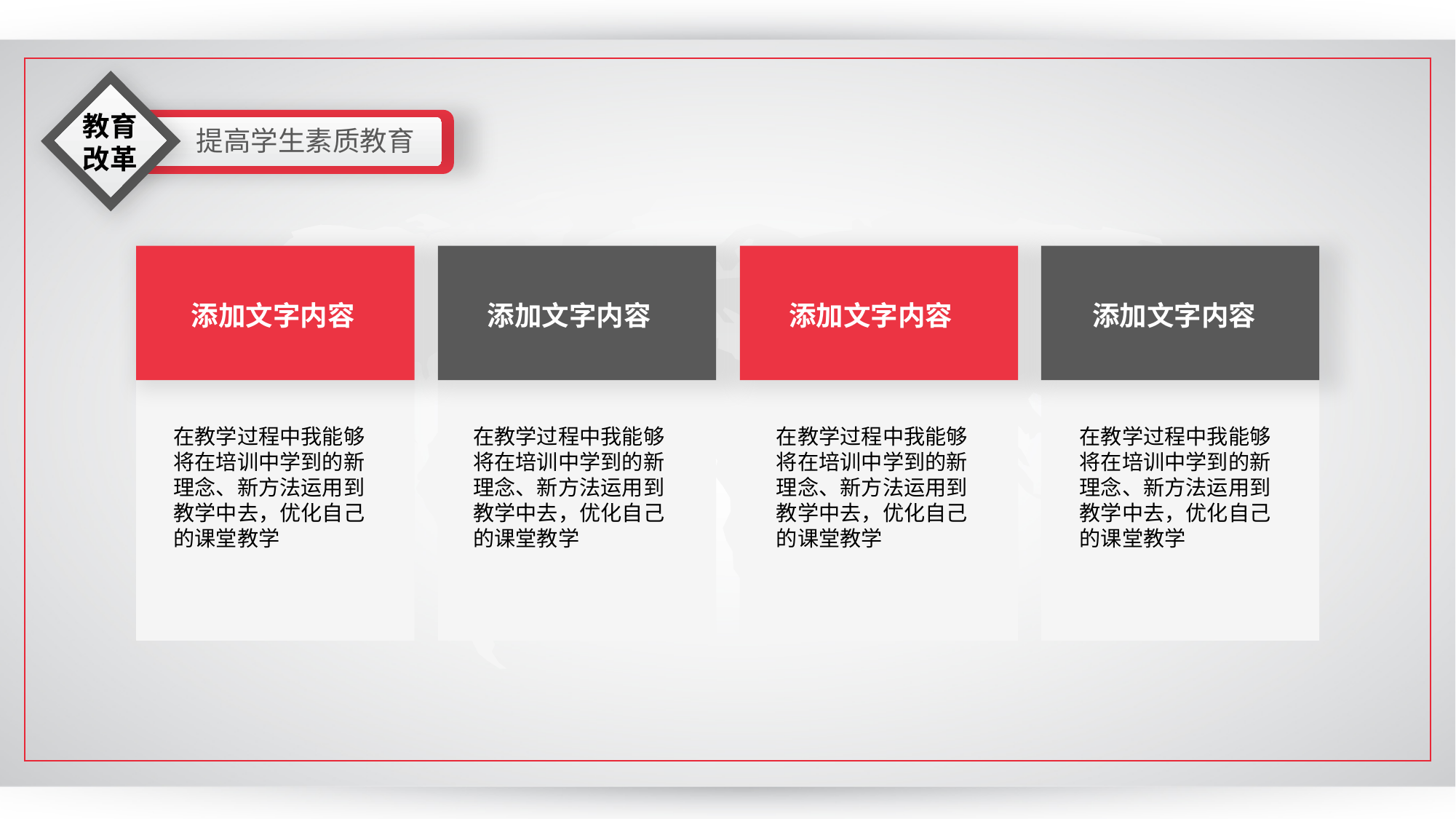

教育改革

提高学生素质教育

添加文字内容

添加文字内容

添加文字内容

添加文字内容
在教学过程中我能够将在培训中学到的新理念、新方法运用到教学中去，优化自己的课堂教学
在教学过程中我能够将在培训中学到的新理念、新方法运用到教学中去，优化自己的课堂教学
在教学过程中我能够将在培训中学到的新理念、新方法运用到教学中去，优化自己的课堂教学
在教学过程中我能够将在培训中学到的新理念、新方法运用到教学中去，优化自己的课堂教学